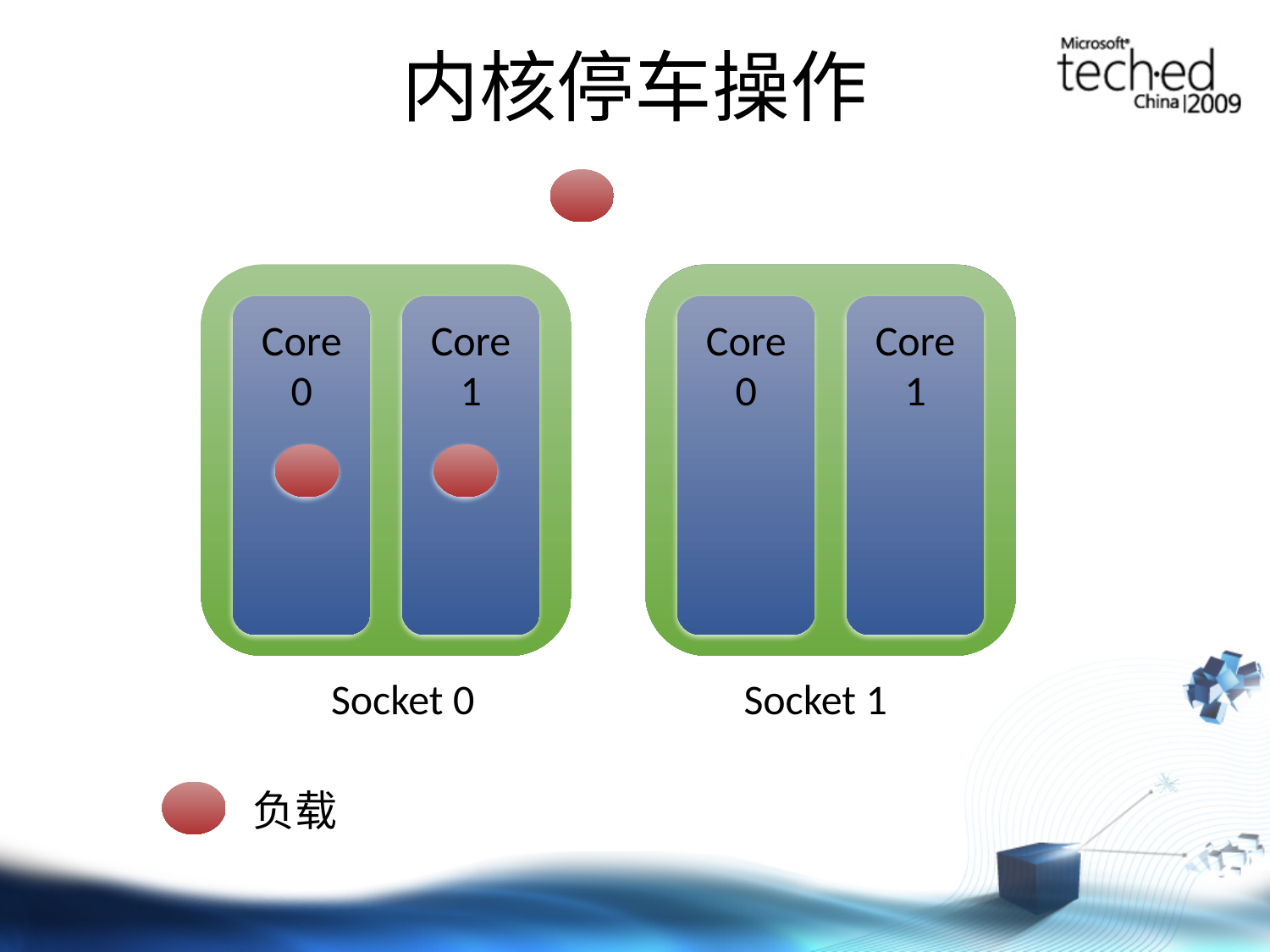

# 内核停车操作

Core 0

Core 1

Core 0

Core 1

Core 0

Core 1

Core 0

Core 1

Socket 0
Socket 1
负载